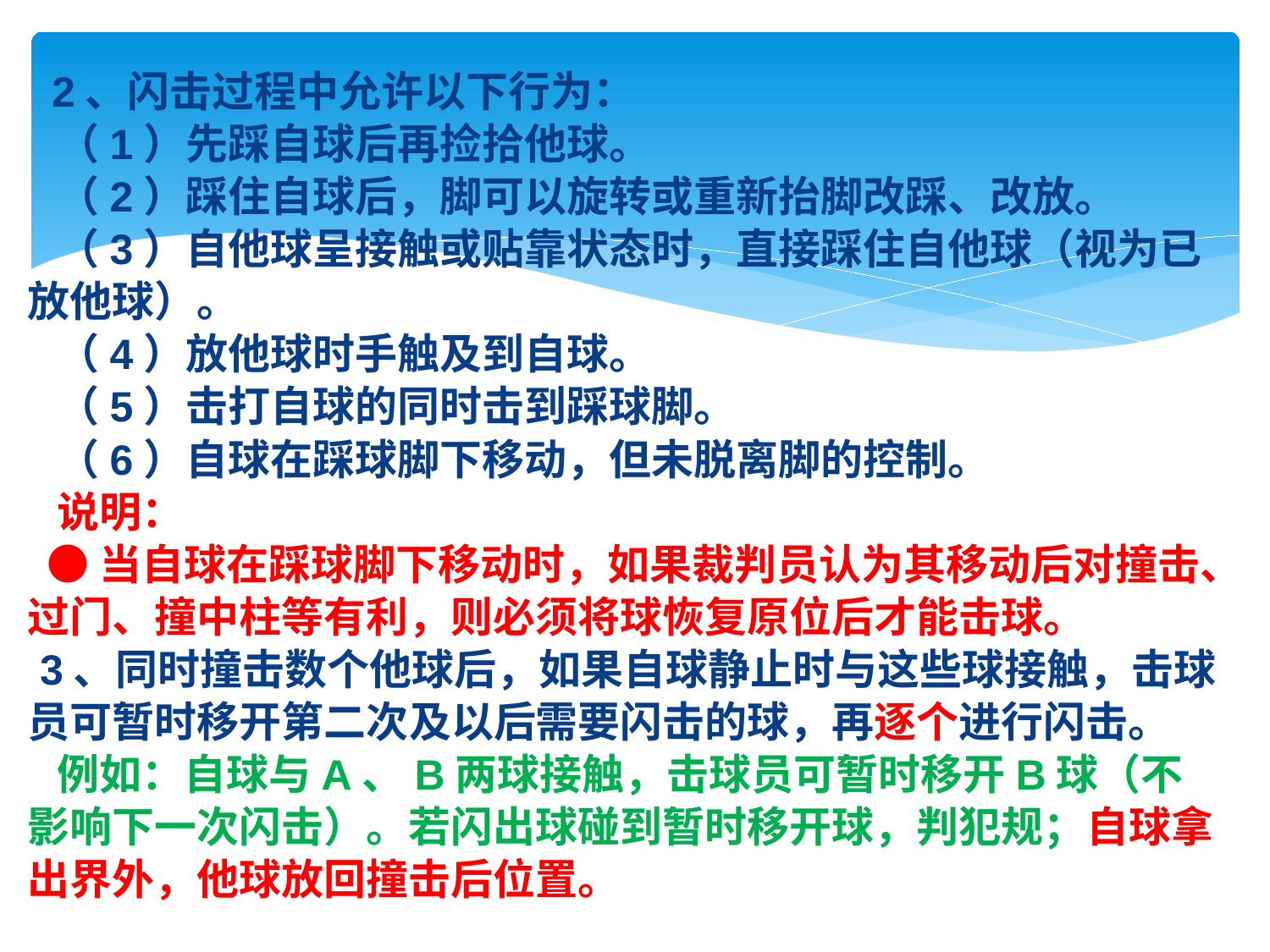

2、闪击过程中允许以下行为：
  （1）先踩自球后再捡拾他球。
  （2）踩住自球后，脚可以旋转或重新抬脚改踩、改放。
  （3）自他球呈接触或贴靠状态时，直接踩住自他球（视为已放他球）。
  （4）放他球时手触及到自球。
  （5）击打自球的同时击到踩球脚。
  （6）自球在踩球脚下移动，但未脱离脚的控制。
  说明：
  ●当自球在踩球脚下移动时，如果裁判员认为其移动后对撞击、过门、撞中柱等有利，则必须将球恢复原位后才能击球。
 3、同时撞击数个他球后，如果自球静止时与这些球接触，击球员可暂时移开第二次及以后需要闪击的球，再逐个进行闪击。
  例如：自球与A、B两球接触，击球员可暂时移开B球（不影响下一次闪击）。若闪出球碰到暂时移开球，判犯规；自球拿出界外，他球放回撞击后位置。